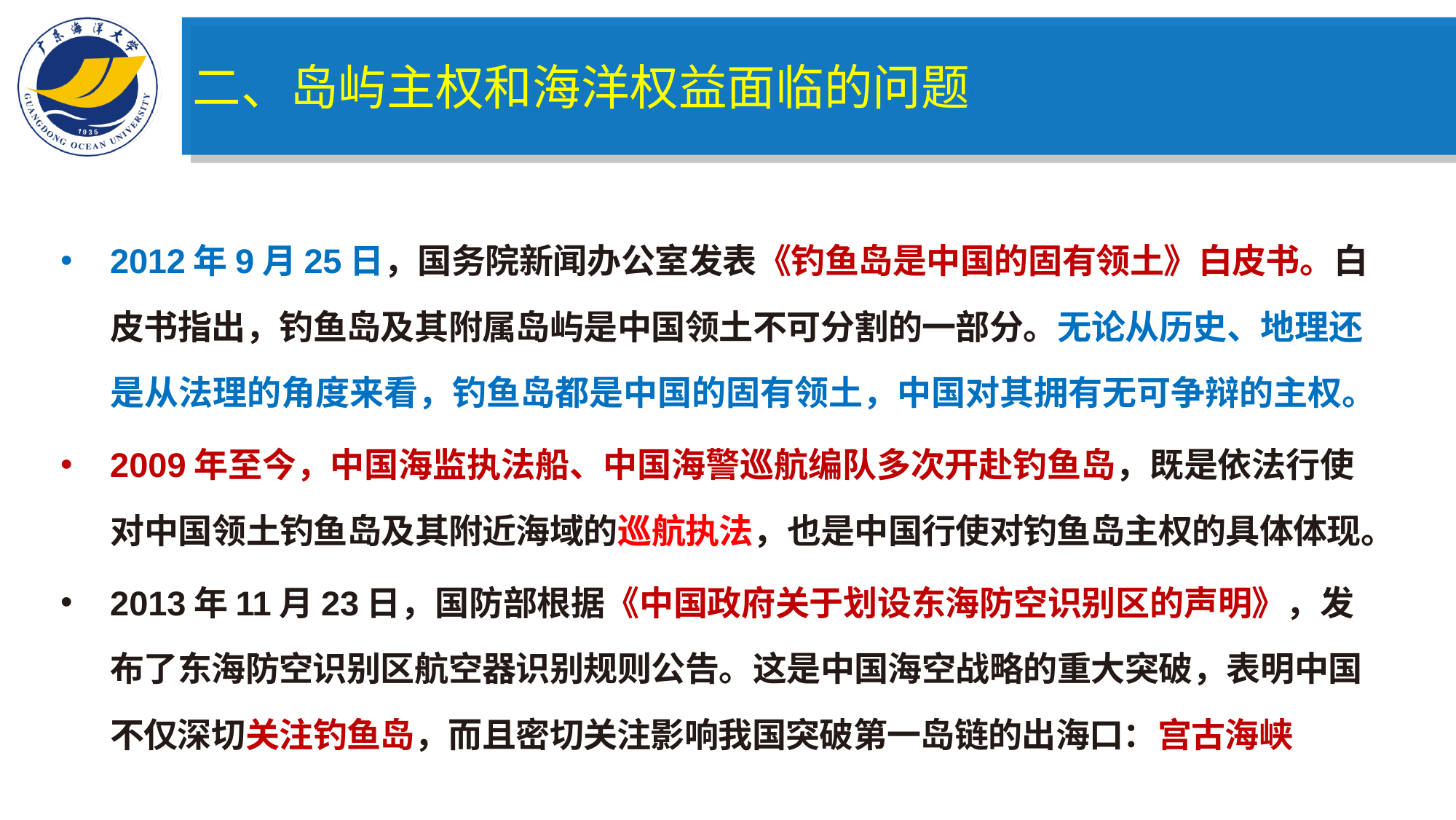

二、岛屿主权和海洋权益面临的问题
2012年9月25日，国务院新闻办公室发表《钓鱼岛是中国的固有领土》白皮书。白皮书指出，钓鱼岛及其附属岛屿是中国领土不可分割的一部分。无论从历史、地理还是从法理的角度来看，钓鱼岛都是中国的固有领土，中国对其拥有无可争辩的主权。
2009年至今，中国海监执法船、中国海警巡航编队多次开赴钓鱼岛，既是依法行使对中国领土钓鱼岛及其附近海域的巡航执法，也是中国行使对钓鱼岛主权的具体体现。
2013年11月23日，国防部根据《中国政府关于划设东海防空识别区的声明》，发布了东海防空识别区航空器识别规则公告。这是中国海空战略的重大突破，表明中国不仅深切关注钓鱼岛，而且密切关注影响我国突破第一岛链的出海口：宫古海峡